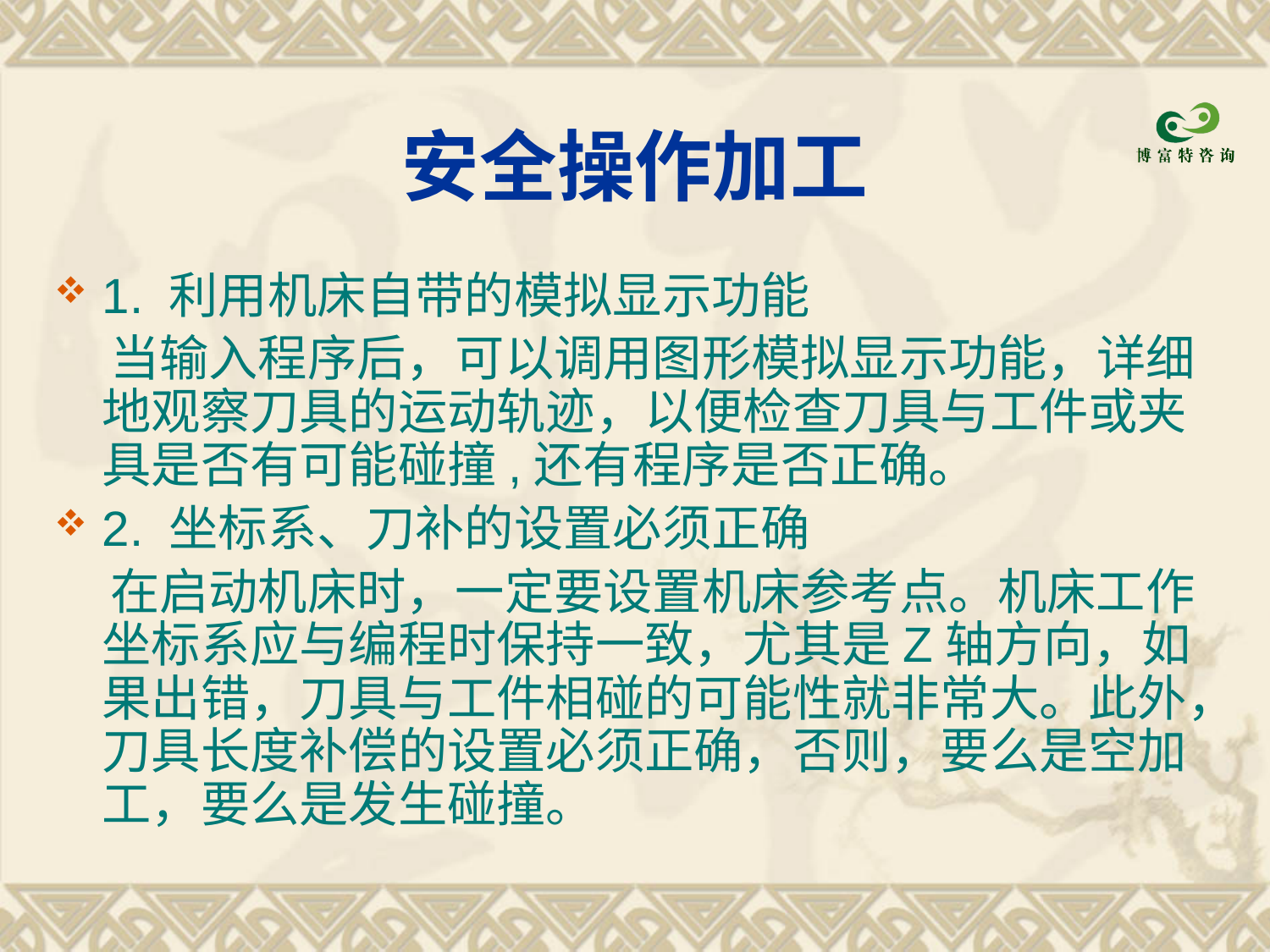

# 安全操作加工
1. 利用机床自带的模拟显示功能
    当输入程序后，可以调用图形模拟显示功能，详细地观察刀具的运动轨迹，以便检查刀具与工件或夹具是否有可能碰撞,还有程序是否正确。
2. 坐标系、刀补的设置必须正确
    在启动机床时，一定要设置机床参考点。机床工作坐标系应与编程时保持一致，尤其是Z轴方向，如果出错，刀具与工件相碰的可能性就非常大。此外，刀具长度补偿的设置必须正确，否则，要么是空加工，要么是发生碰撞。